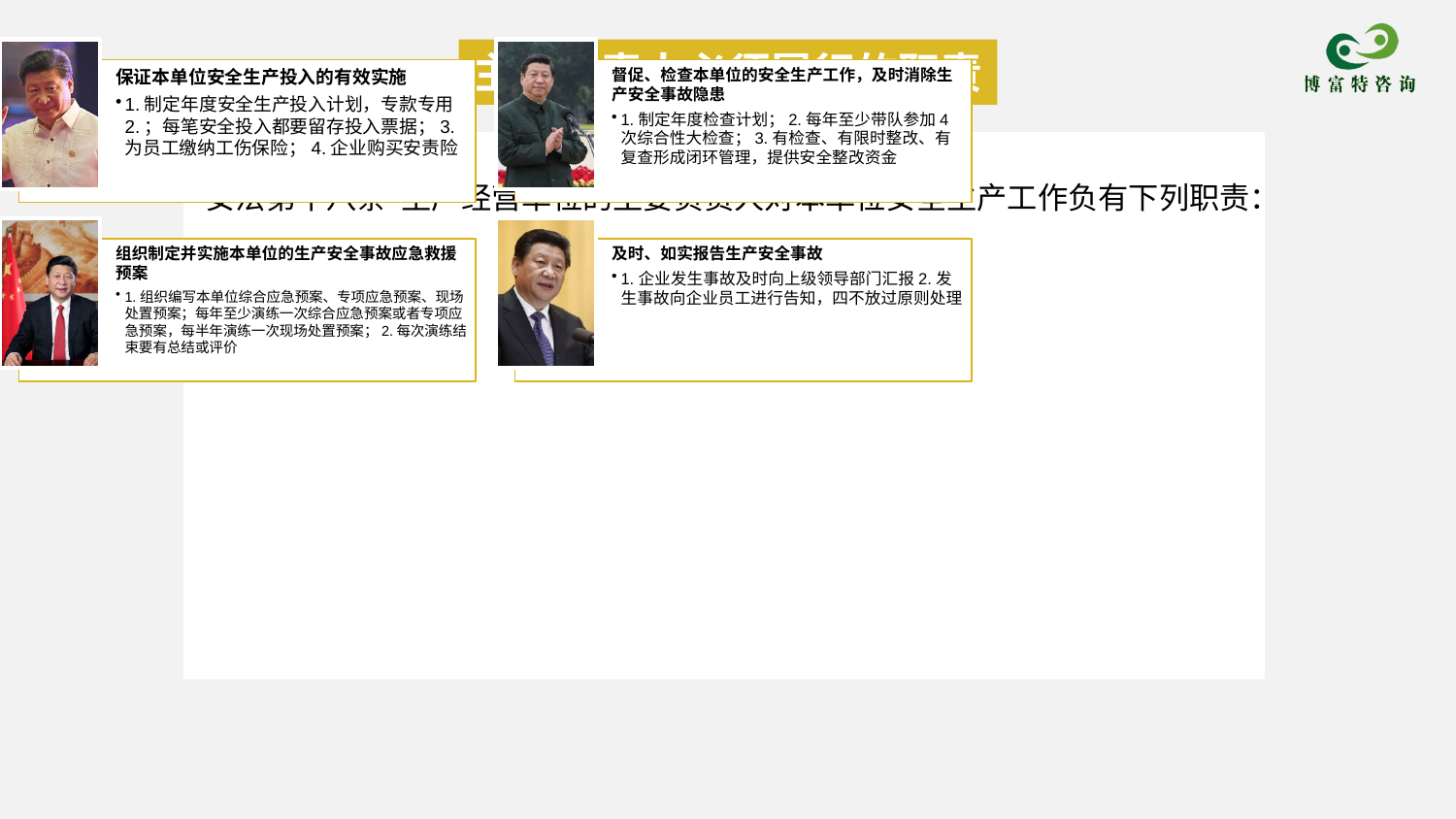

主要负责人必须履行的职责

安法第十八条  生产经营单位的主要负责人对本单位安全生产工作负有下列职责：
保证本单位安全生产投入的有效实施
1.制定年度安全生产投入计划，专款专用2.；每笔安全投入都要留存投入票据；3.为员工缴纳工伤保险；4.企业购买安责险
督促、检查本单位的安全生产工作，及时消除生产安全事故隐患
1.制定年度检查计划；2.每年至少带队参加4次综合性大检查；3.有检查、有限时整改、有复查形成闭环管理，提供安全整改资金
组织制定并实施本单位的生产安全事故应急救援预案
1.组织编写本单位综合应急预案、专项应急预案、现场处置预案；每年至少演练一次综合应急预案或者专项应急预案，每半年演练一次现场处置预案；2.每次演练结束要有总结或评价
及时、如实报告生产安全事故
1.企业发生事故及时向上级领导部门汇报2.发生事故向企业员工进行告知，四不放过原则处理